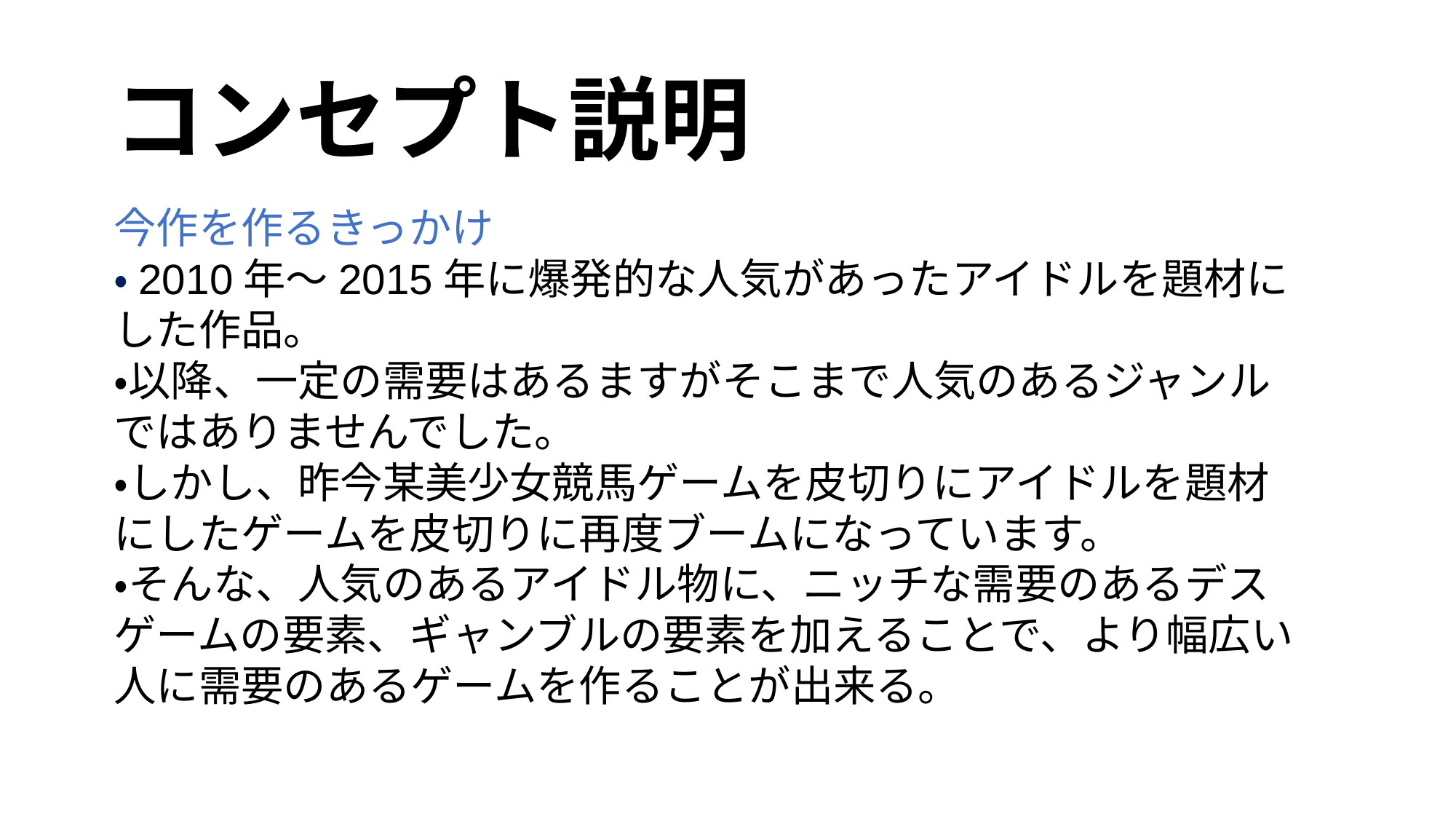

コンセプト説明
今作を作るきっかけ
・2010年～2015年に爆発的な人気があったアイドルを題材にした作品。
・以降、一定の需要はあるますがそこまで人気のあるジャンルではありませんでした。
・しかし、昨今某美少女競馬ゲームを皮切りにアイドルを題材にしたゲームを皮切りに再度ブームになっています。
・そんな、人気のあるアイドル物に、ニッチな需要のあるデスゲームの要素、ギャンブルの要素を加えることで、より幅広い人に需要のあるゲームを作ることが出来る。